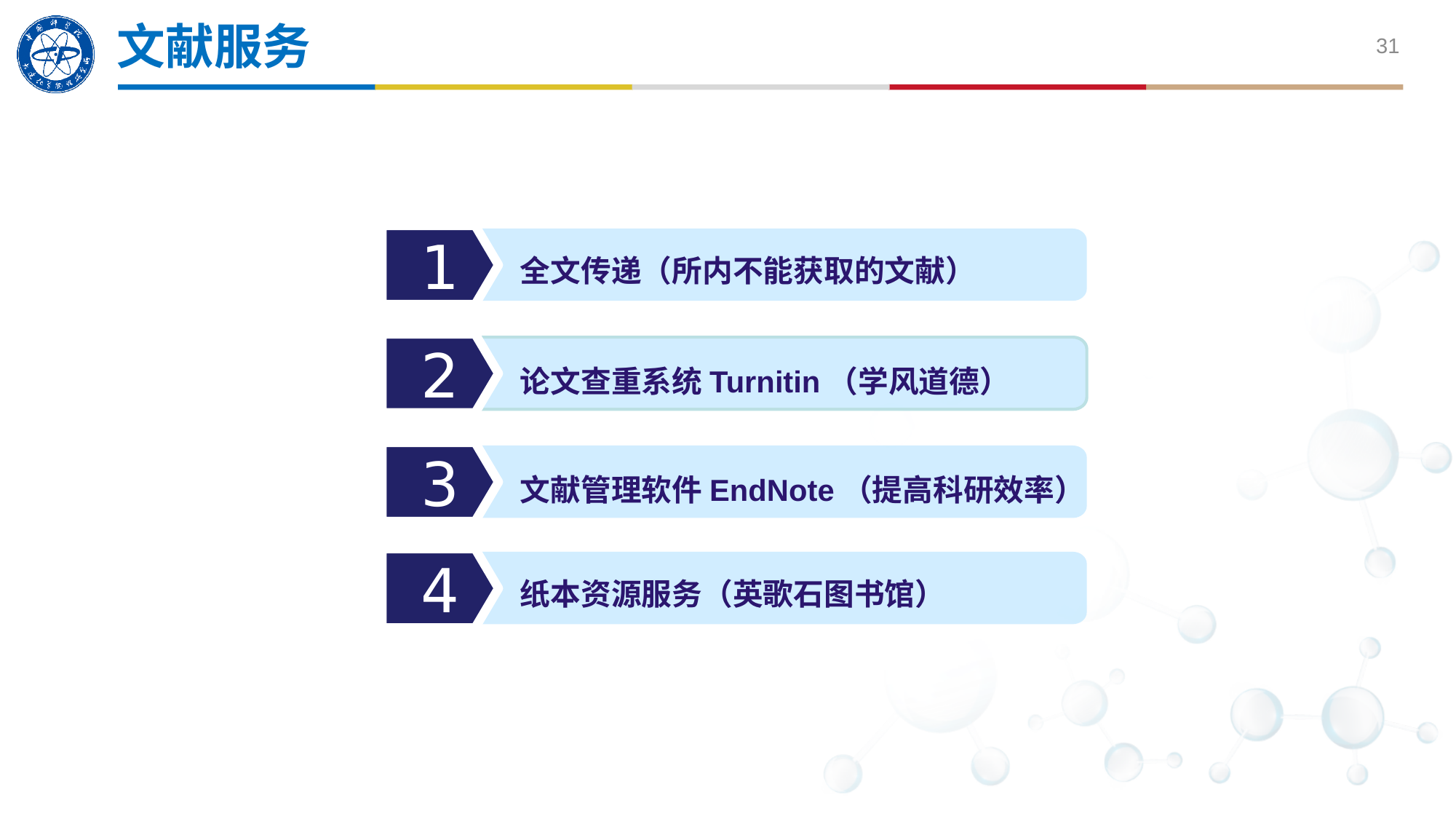

文献服务
31
1
全文传递（所内不能获取的文献）
2
论文查重系统Turnitin（学风道德）
3
文献管理软件EndNote（提高科研效率）
4
纸本资源服务（英歌石图书馆）